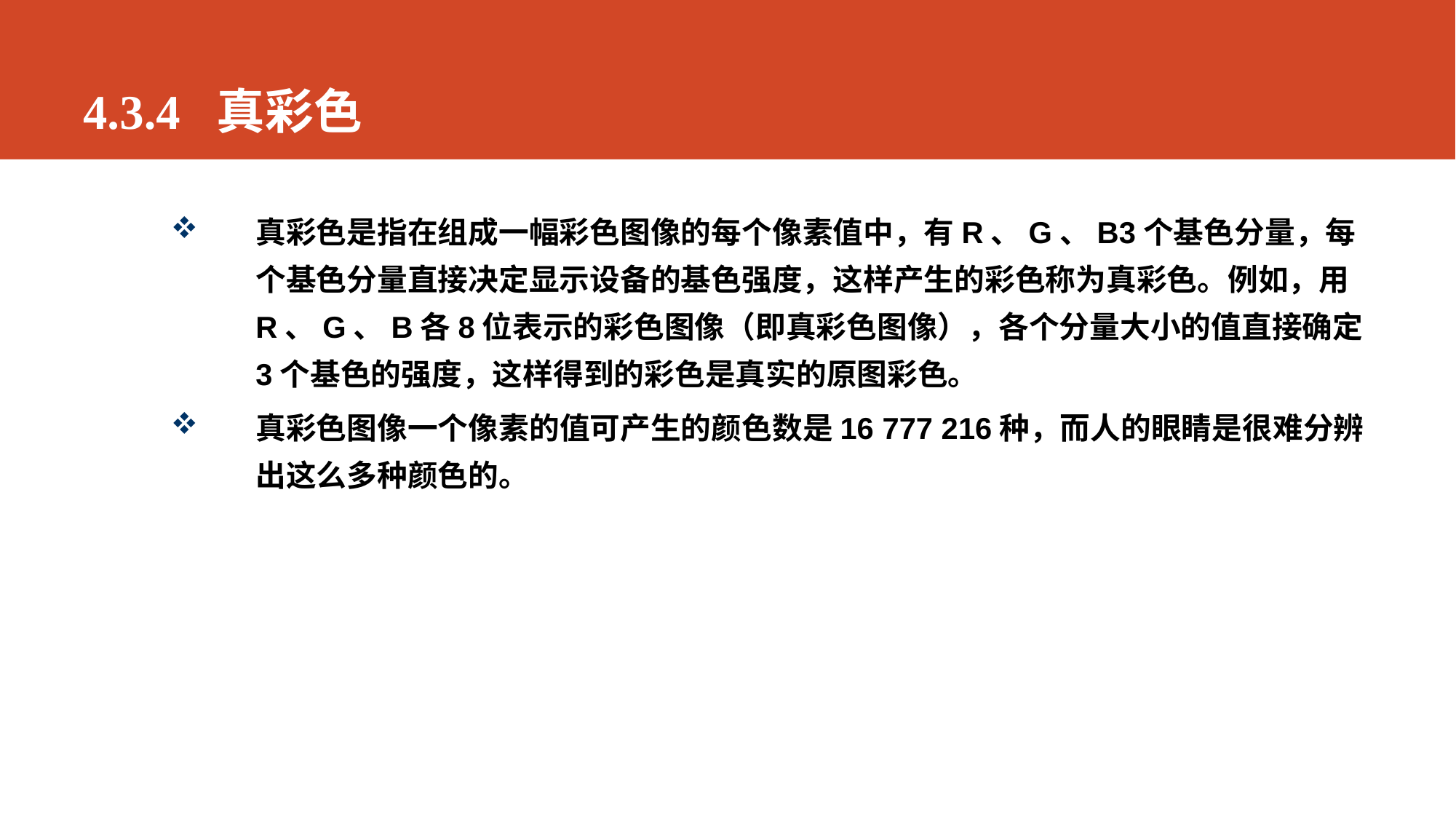

# 4.3.4  真彩色
真彩色是指在组成一幅彩色图像的每个像素值中，有R、G、B3个基色分量，每个基色分量直接决定显示设备的基色强度，这样产生的彩色称为真彩色。例如，用R、G、B各8位表示的彩色图像（即真彩色图像），各个分量大小的值直接确定3个基色的强度，这样得到的彩色是真实的原图彩色。
真彩色图像一个像素的值可产生的颜色数是16 777 216种，而人的眼睛是很难分辨出这么多种颜色的。